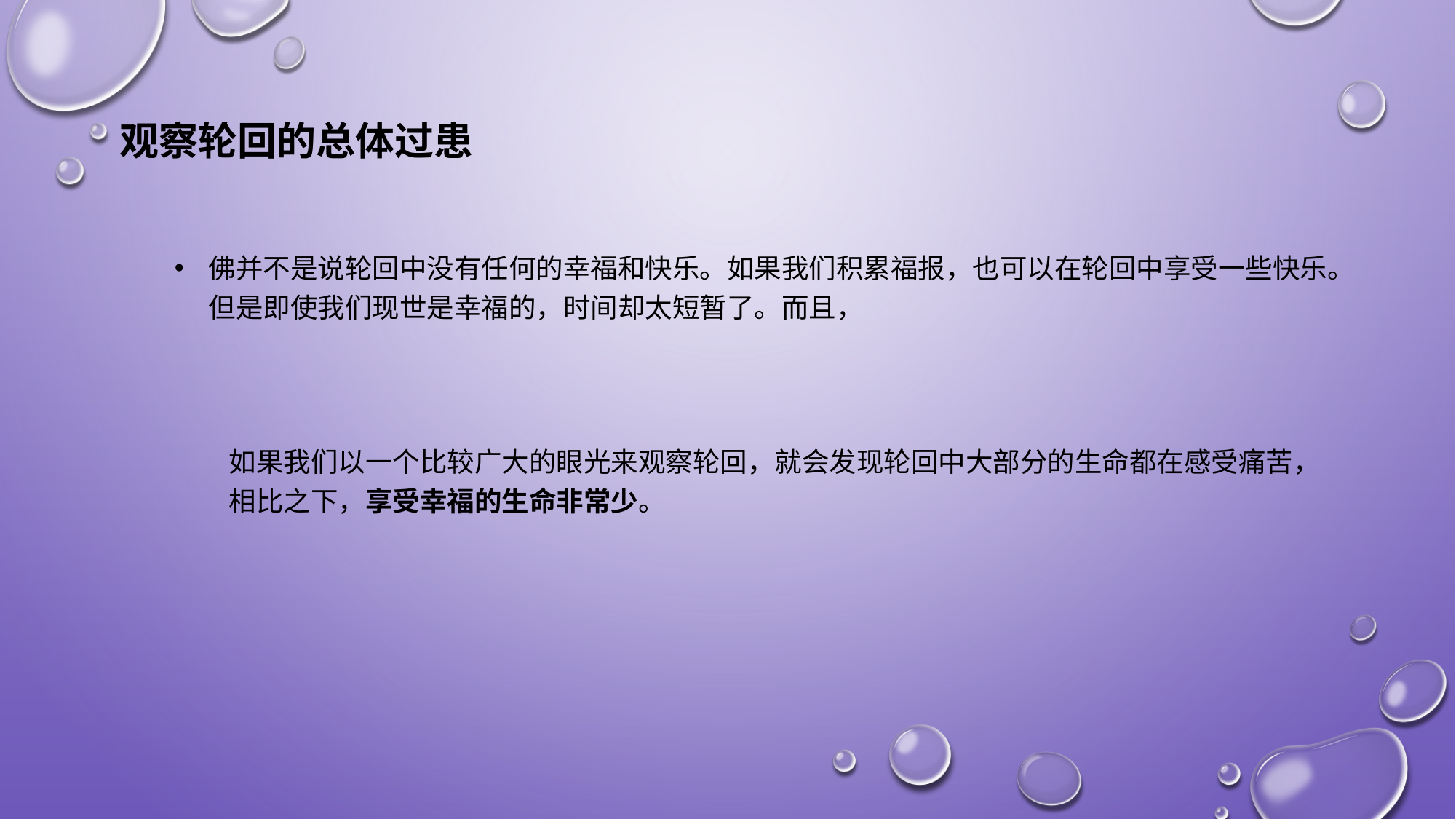

# 观察轮回的总体过患
佛并不是说轮回中没有任何的幸福和快乐。如果我们积累福报，也可以在轮回中享受一些快乐。但是即使我们现世是幸福的，时间却太短暂了。而且，

如果我们以一个比较广大的眼光来观察轮回，就会发现轮回中大部分的生命都在感受痛苦，相比之下，享受幸福的生命非常少。